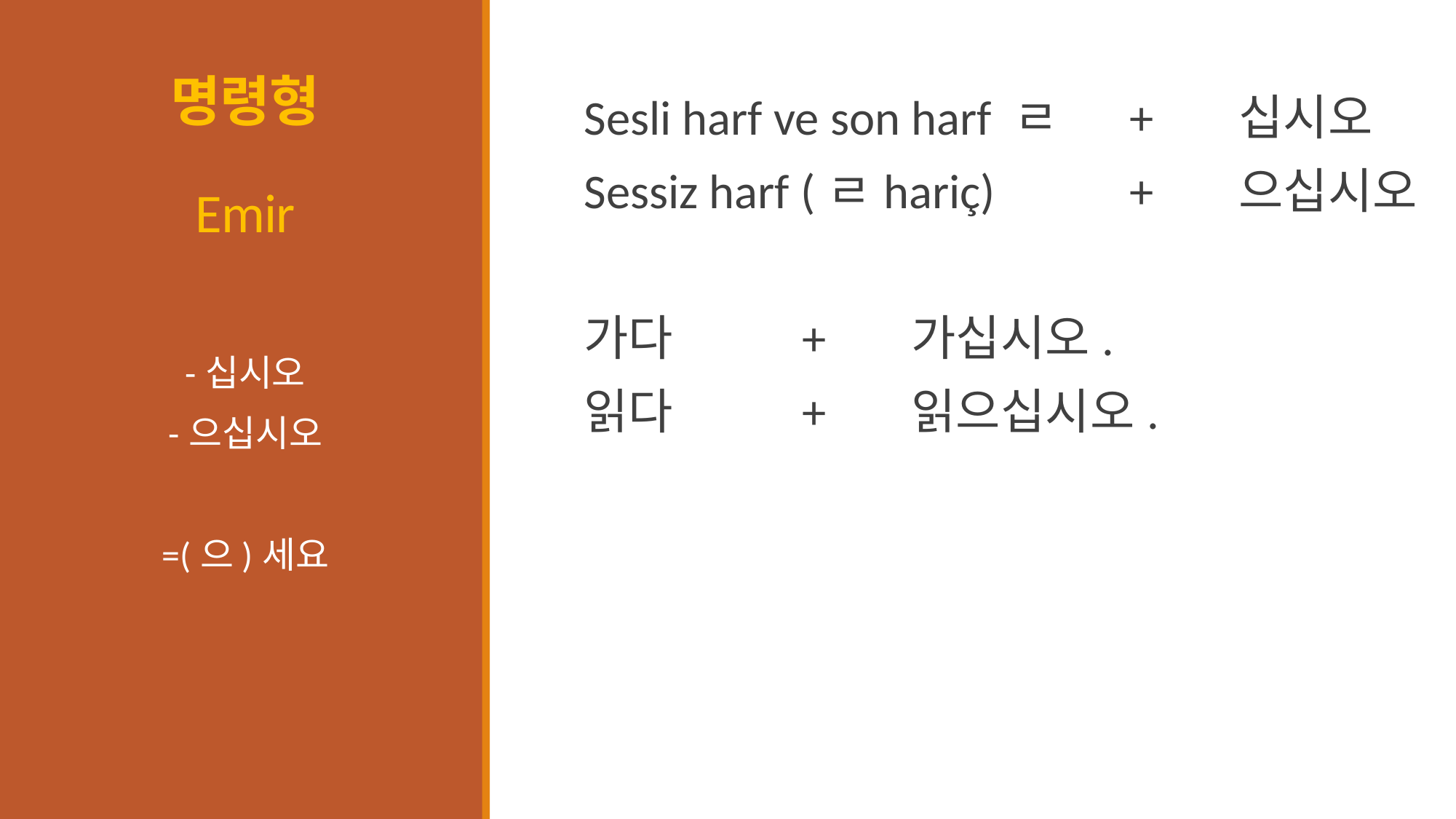

# 명령형 Emir
Sesli harf ve son harf ㄹ 	+ 	십시오
Sessiz harf (ㄹhariç) 		+	으십시오

가다		+	가십시오.
읽다		+	읽으십시오.

-십시오
-으십시오

=(으)세요